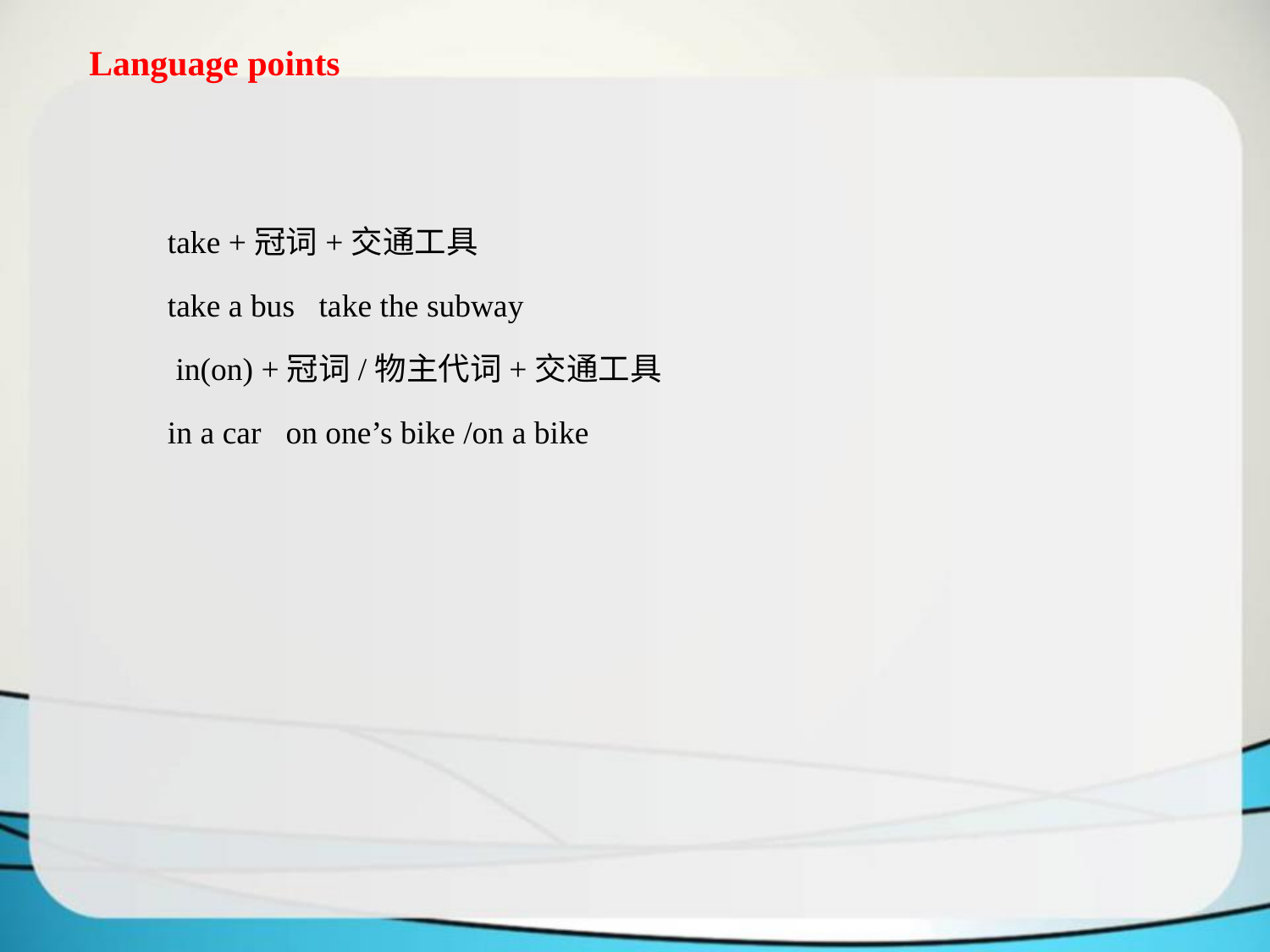

Language points
take +冠词+交通工具
take a bus   take the subway
 in(on) +冠词/物主代词+交通工具
in a car   on one’s bike /on a bike